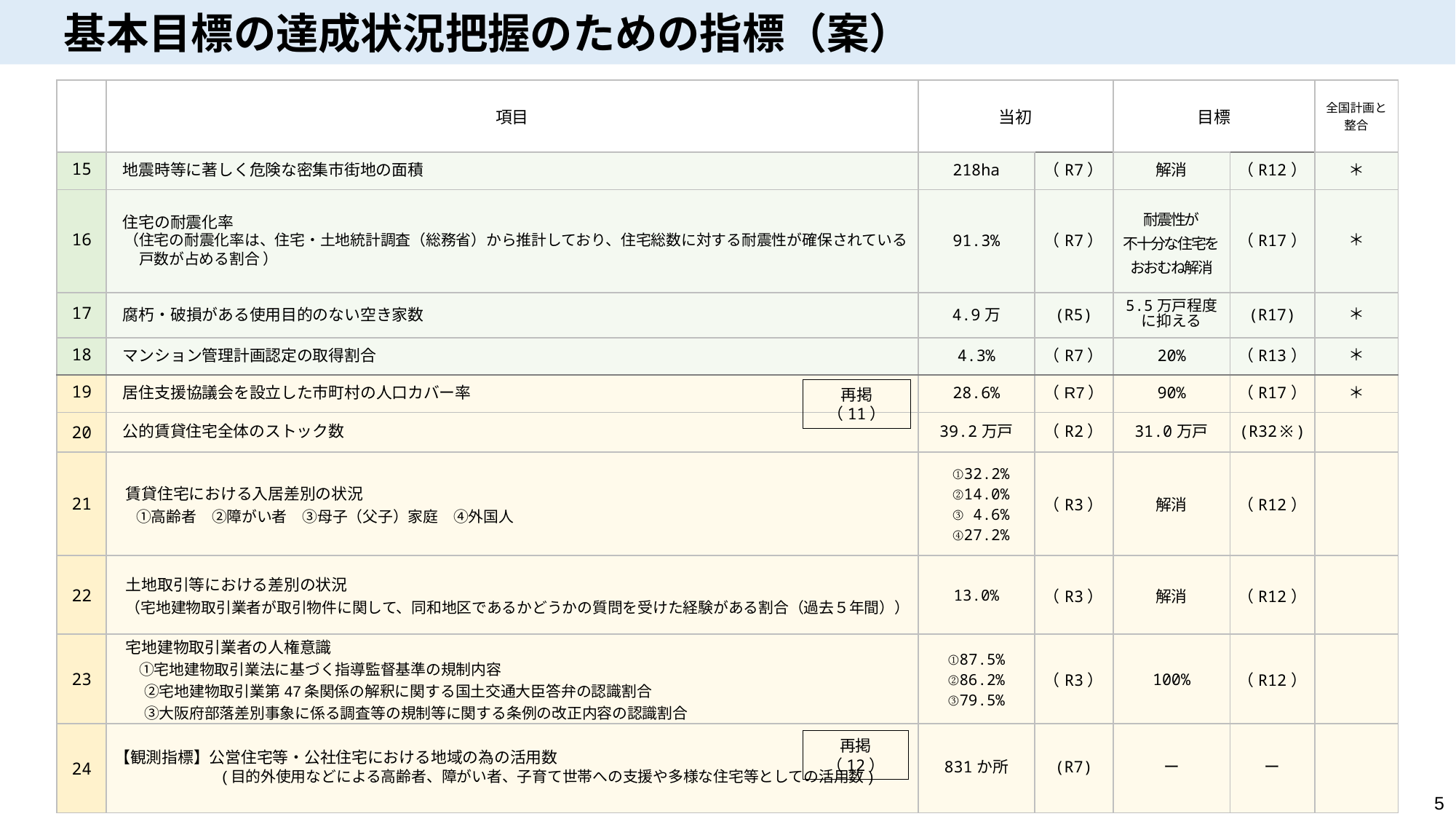

基本目標の達成状況把握のための指標（案）
|  | 項目 | 当初 |  | 目標 |  | 全国計画と整合 |
| --- | --- | --- | --- | --- | --- | --- |
| 15 | 地震時等に著しく危険な密集市街地の面積 | 218ha | （R7） | 解消 | （R12） | ＊ |
| 16 | 住宅の耐震化率 　（住宅の耐震化率は、住宅・⼟地統計調査（総務省）から推計しており、住宅総数に対する耐震性が確保されている⼾数が占める割合 ） | 91.3% | （R7） | 耐震性が 不十分な住宅を おおむね解消 | （R17） | ＊ |
| 17 | 腐朽・破損がある使用目的のない空き家数 | 4.9万 | (R5) | 5.5万戸程度 に抑える | (R17) | ＊ |
| 18 | マンション管理計画認定の取得割合 | 4.3% | （R7） | 20% | （R13） | ＊ |
| 19 | 居住支援協議会を設立した市町村の人口カバー率 | 28.6% | （R7） | 90% | （R17） | ＊ |
| 20 | 公的賃貸住宅全体のストック数 | 39.2万戸 | （R2） | 31.0万戸 | (R32※) |  |
| 21 | 賃貸住宅における入居差別の状況 　①高齢者　②障がい者　③母子（父子）家庭　④外国人 | ①32.2% ②14.0% ③ 4.6% ④27.2% | （R3） | 解消 | （R12） |  |
| 22 | 土地取引等における差別の状況 （宅地建物取引業者が取引物件に関して、同和地区であるかどうかの質問を受けた経験がある割合（過去５年間）） | 13.0% | （R3） | 解消 | （R12） |  |
| 23 | 宅地建物取引業者の人権意識 　 ①宅地建物取引業法に基づく指導監督基準の規制内容 　②宅地建物取引業第47条関係の解釈に関する国土交通大臣答弁の認識割合 　③大阪府部落差別事象に係る調査等の規制等に関する条例の改正内容の認識割合 | ①87.5% ②86.2% ③79.5% | （R3） | 100% | （R12） |  |
| 24 | 【観測指標】公営住宅等・公社住宅における地域の為の活用数 (目的外使用などによる高齢者、障がい者、子育て世帯への支援や多様な住宅等としての活用数) | 831か所 | (R7) | ー | ー |  |
再掲（11）
再掲
再掲
再掲（12）
5